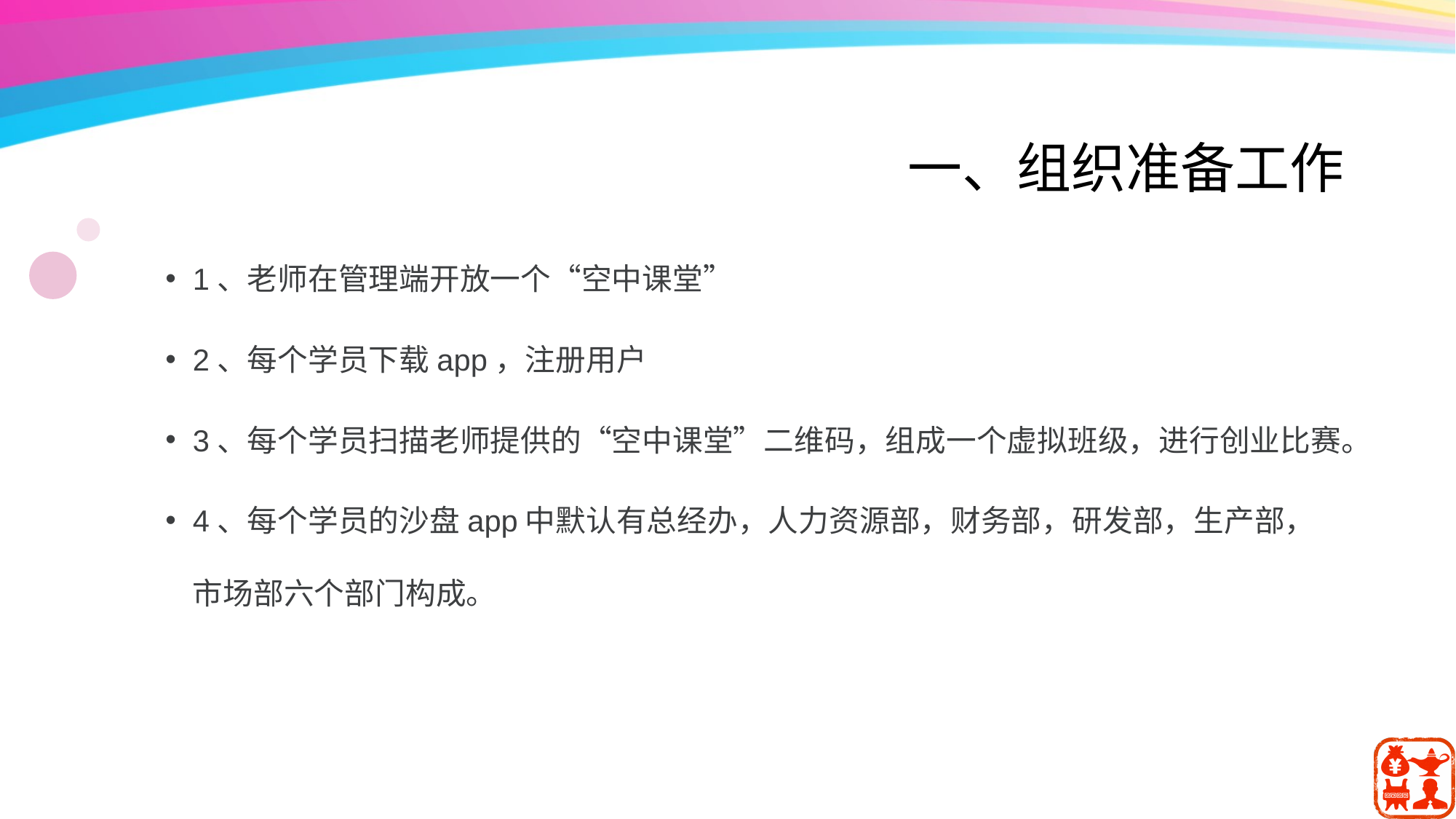

# 一、组织准备工作

1、老师在管理端开放一个“空中课堂”
2、每个学员下载app，注册用户
3、每个学员扫描老师提供的“空中课堂”二维码，组成一个虚拟班级，进行创业比赛。
4、每个学员的沙盘app中默认有总经办，人力资源部，财务部，研发部，生产部，市场部六个部门构成。